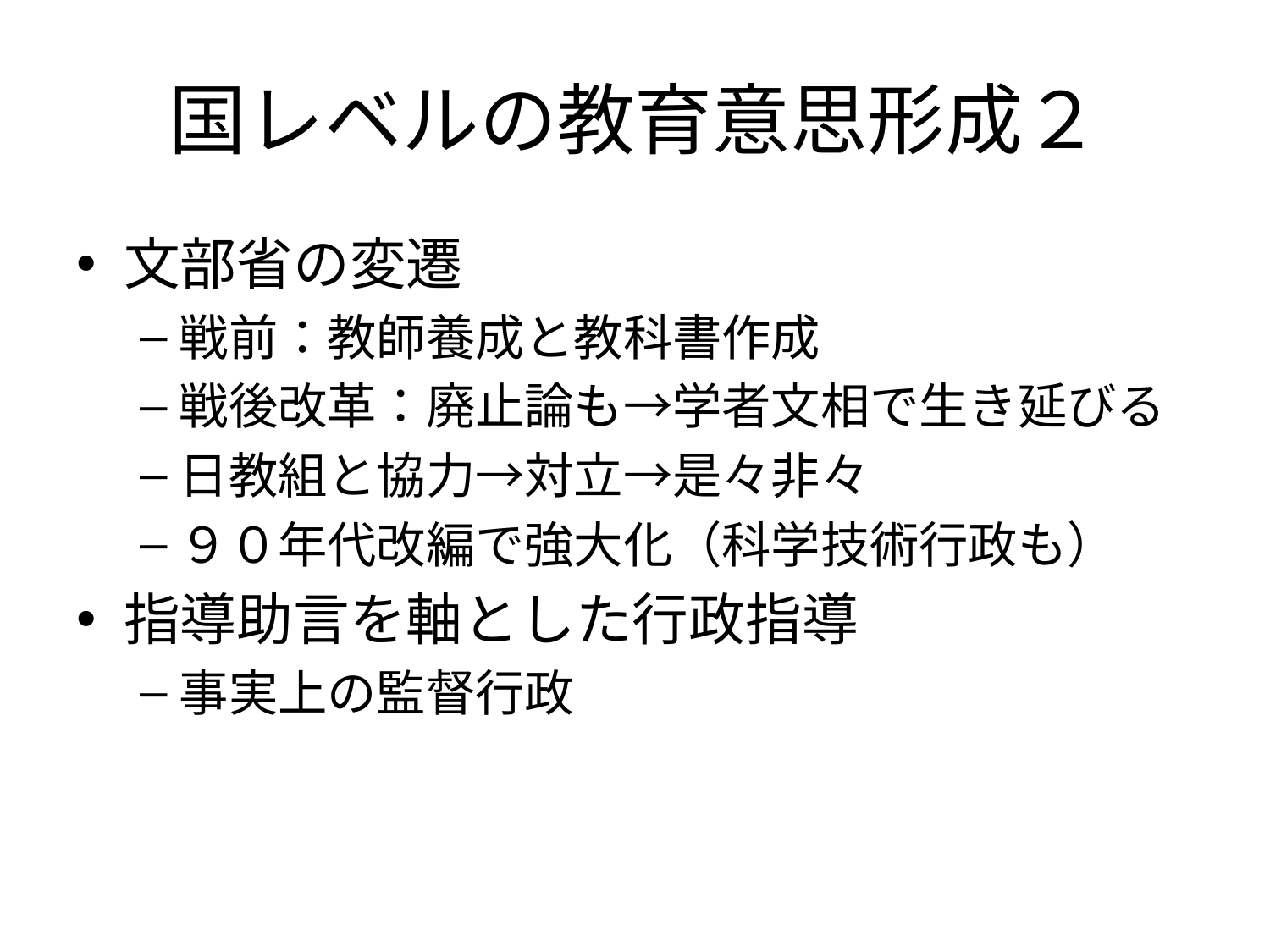

# 国レベルの教育意思形成２
文部省の変遷
戦前：教師養成と教科書作成
戦後改革：廃止論も→学者文相で生き延びる
日教組と協力→対立→是々非々
９０年代改編で強大化（科学技術行政も）
指導助言を軸とした行政指導
事実上の監督行政